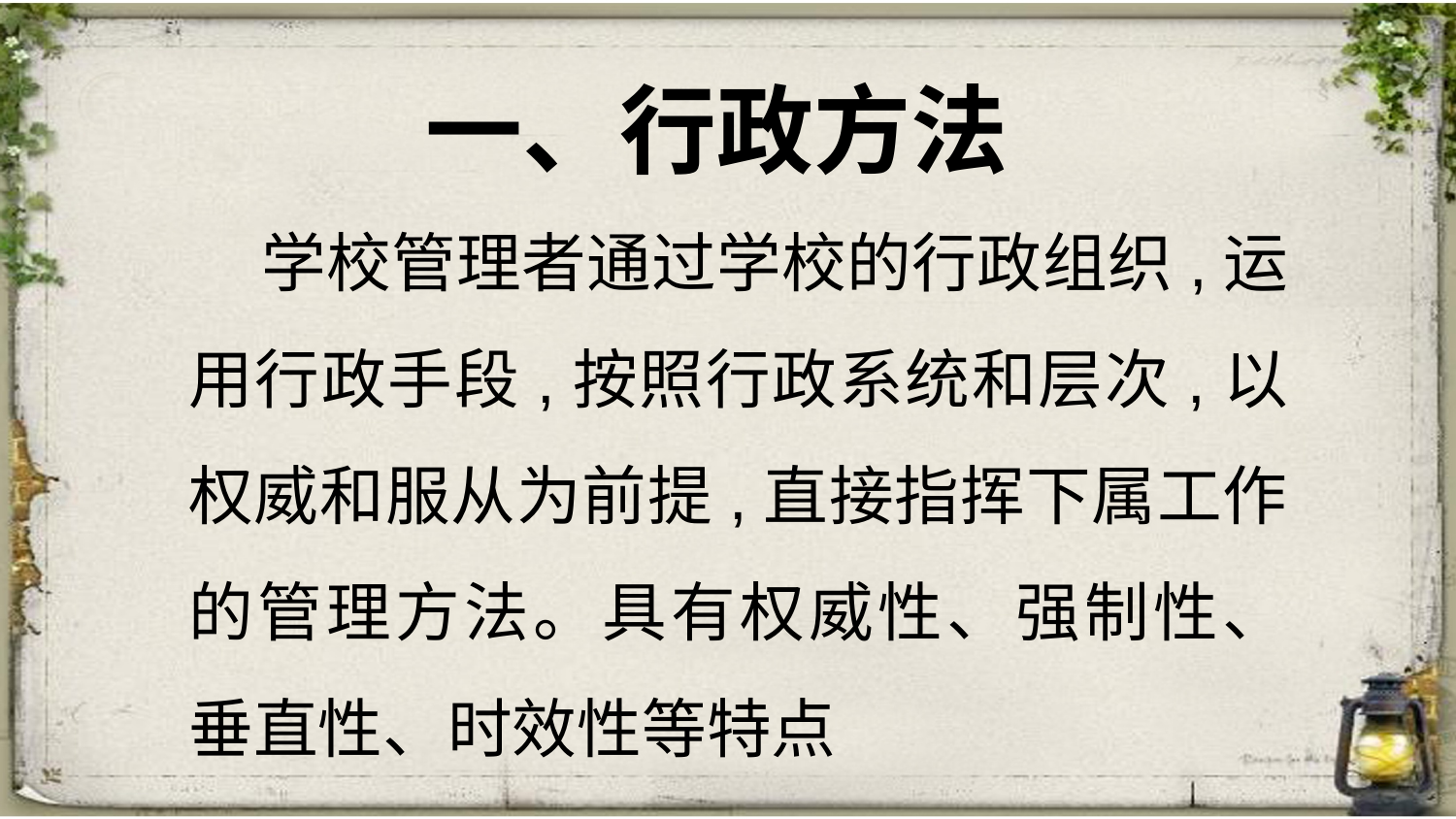

一、行政方法
学校管理者通过学校的行政组织,运用行政手段,按照行政系统和层次,以权威和服从为前提,直接指挥下属工作的管理方法。具有权威性、强制性、垂直性、时效性等特点